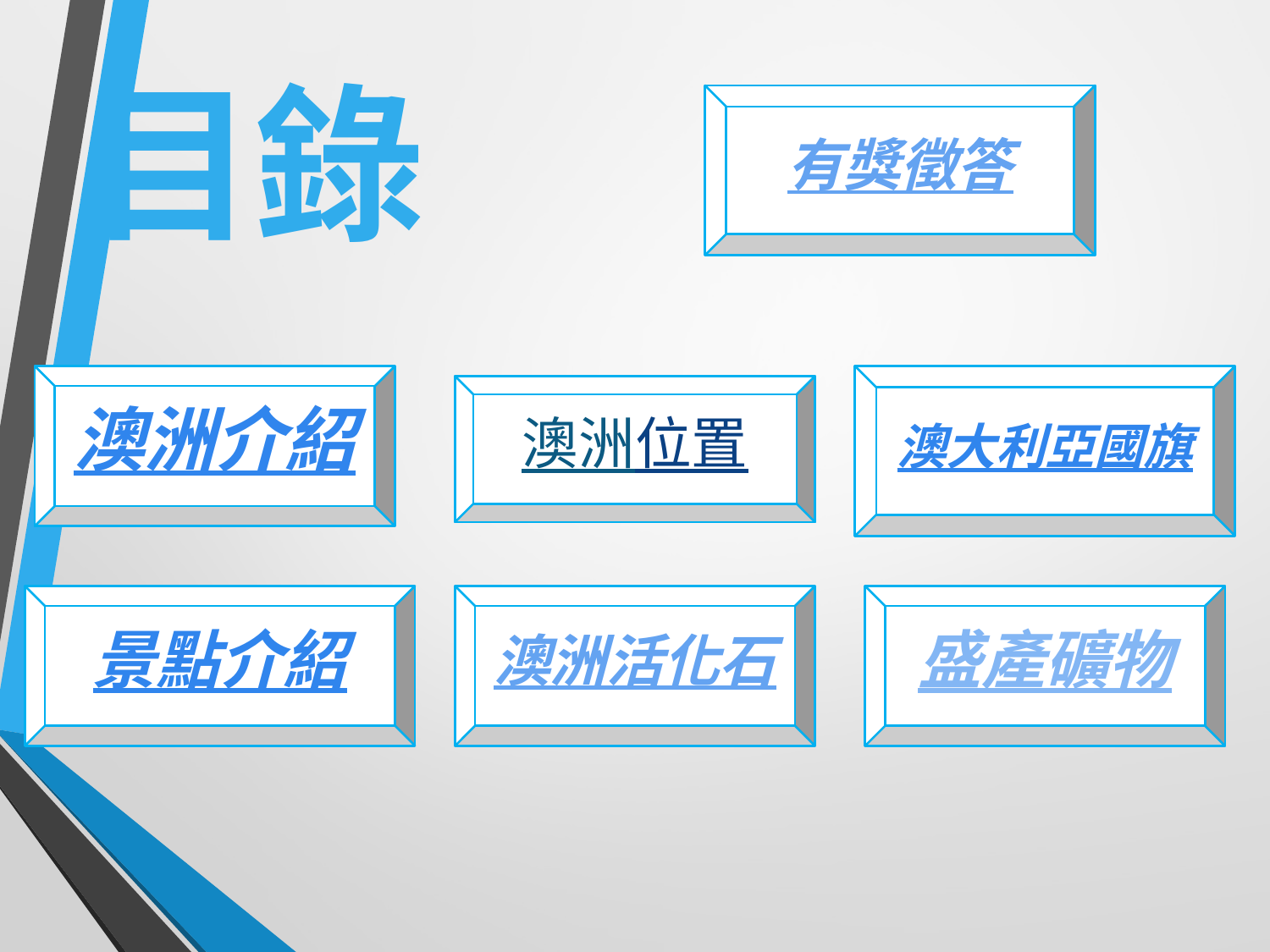

目錄
有獎徵答
澳洲介紹
澳大利亞國旗
澳洲位置
景點介紹
澳洲活化石
盛產礦物